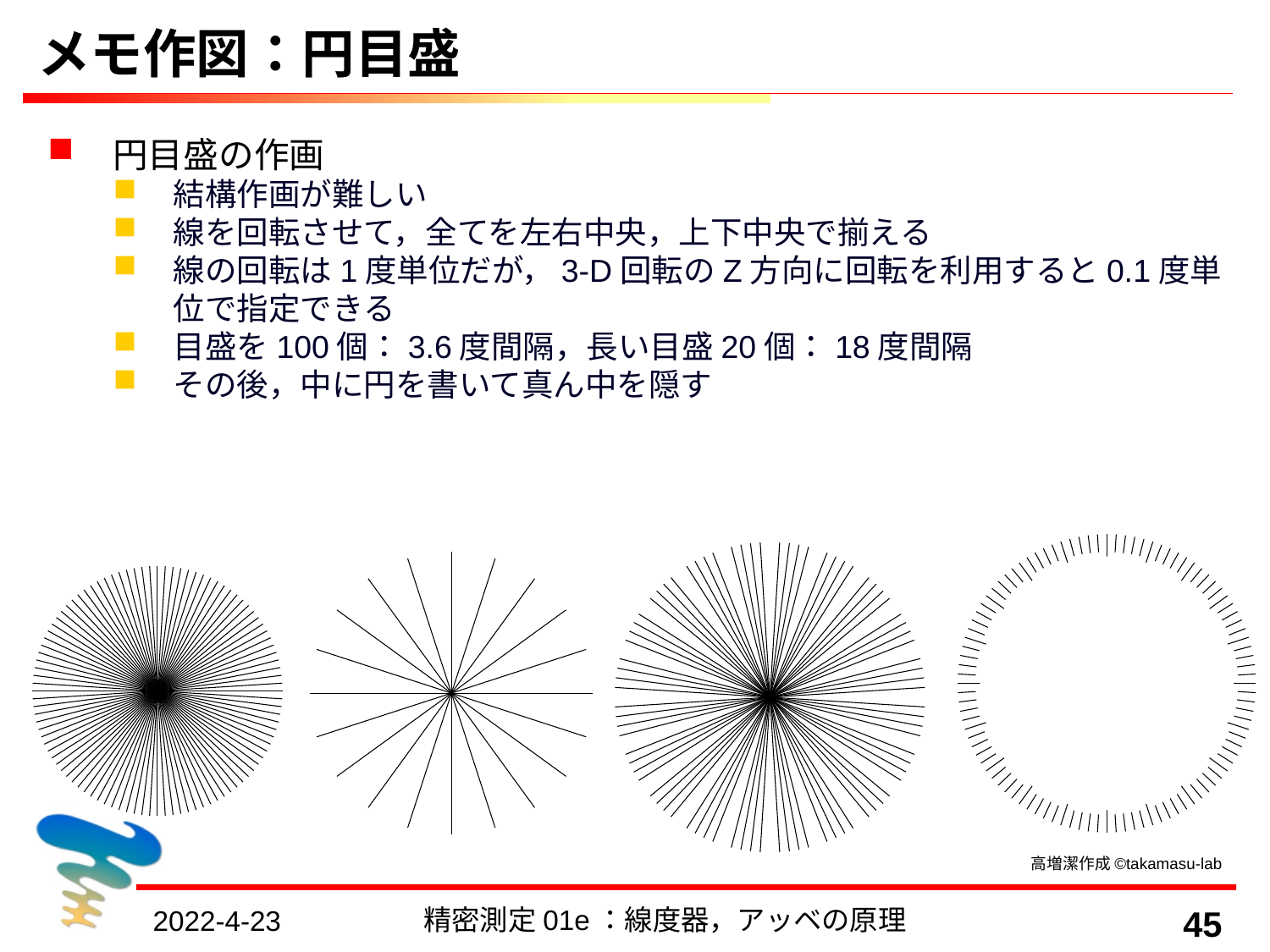

# メモ作図：円目盛
円目盛の作画
結構作画が難しい
線を回転させて，全てを左右中央，上下中央で揃える
線の回転は1度単位だが，3-D回転のZ方向に回転を利用すると0.1度単位で指定できる
目盛を100個：3.6度間隔，長い目盛20個：18度間隔
その後，中に円を書いて真ん中を隠す

高増潔作成©takamasu-lab
精密測定01e：線度器，アッベの原理
45
2022-4-23